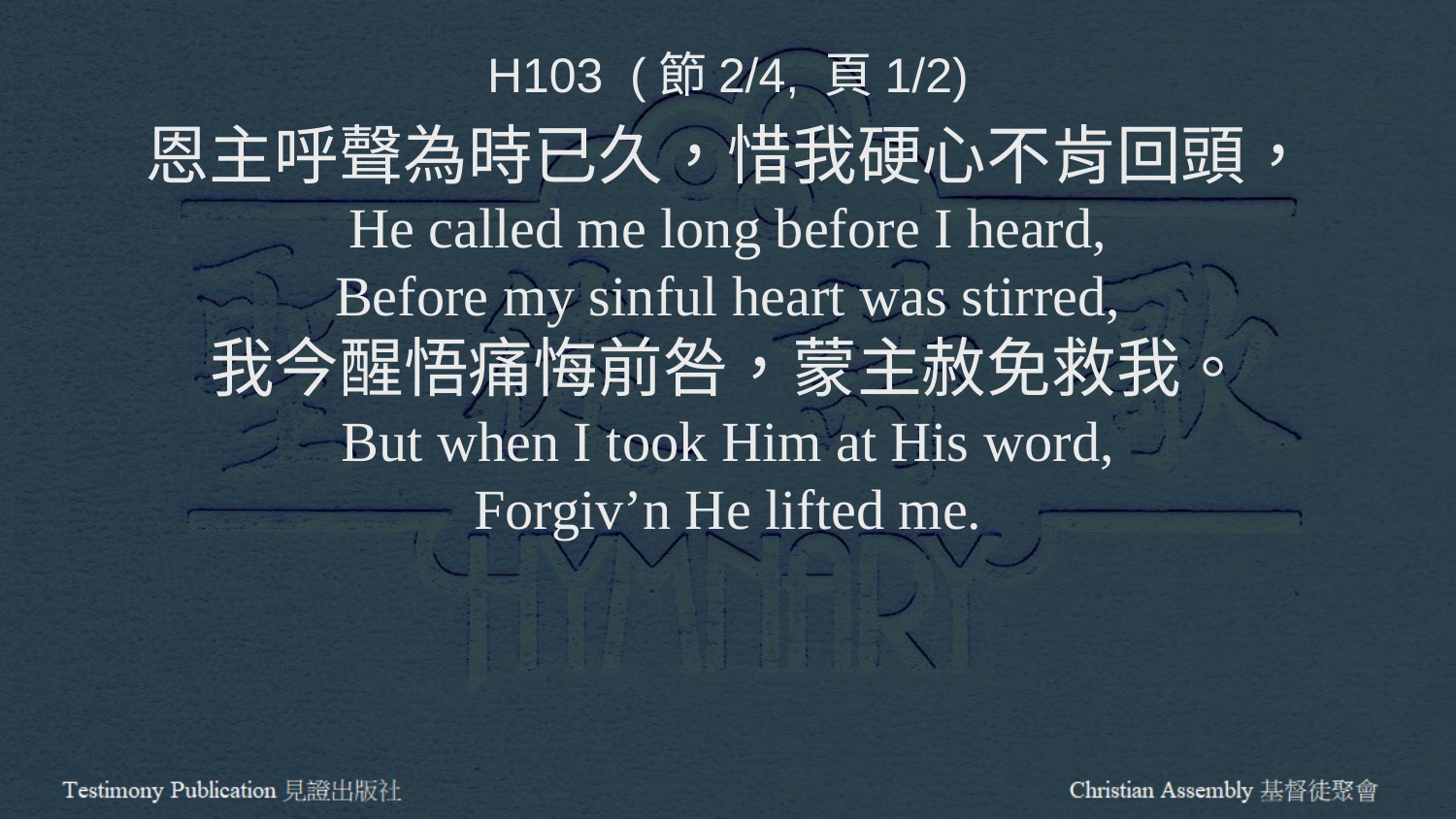

H103  (節2/4, 頁1/2)
恩主呼聲為時已久，惜我硬心不肯回頭，
He called me long before I heard,
Before my sinful heart was stirred,
我今醒悟痛悔前咎，蒙主赦免救我。
But when I took Him at His word,
Forgiv’n He lifted me.